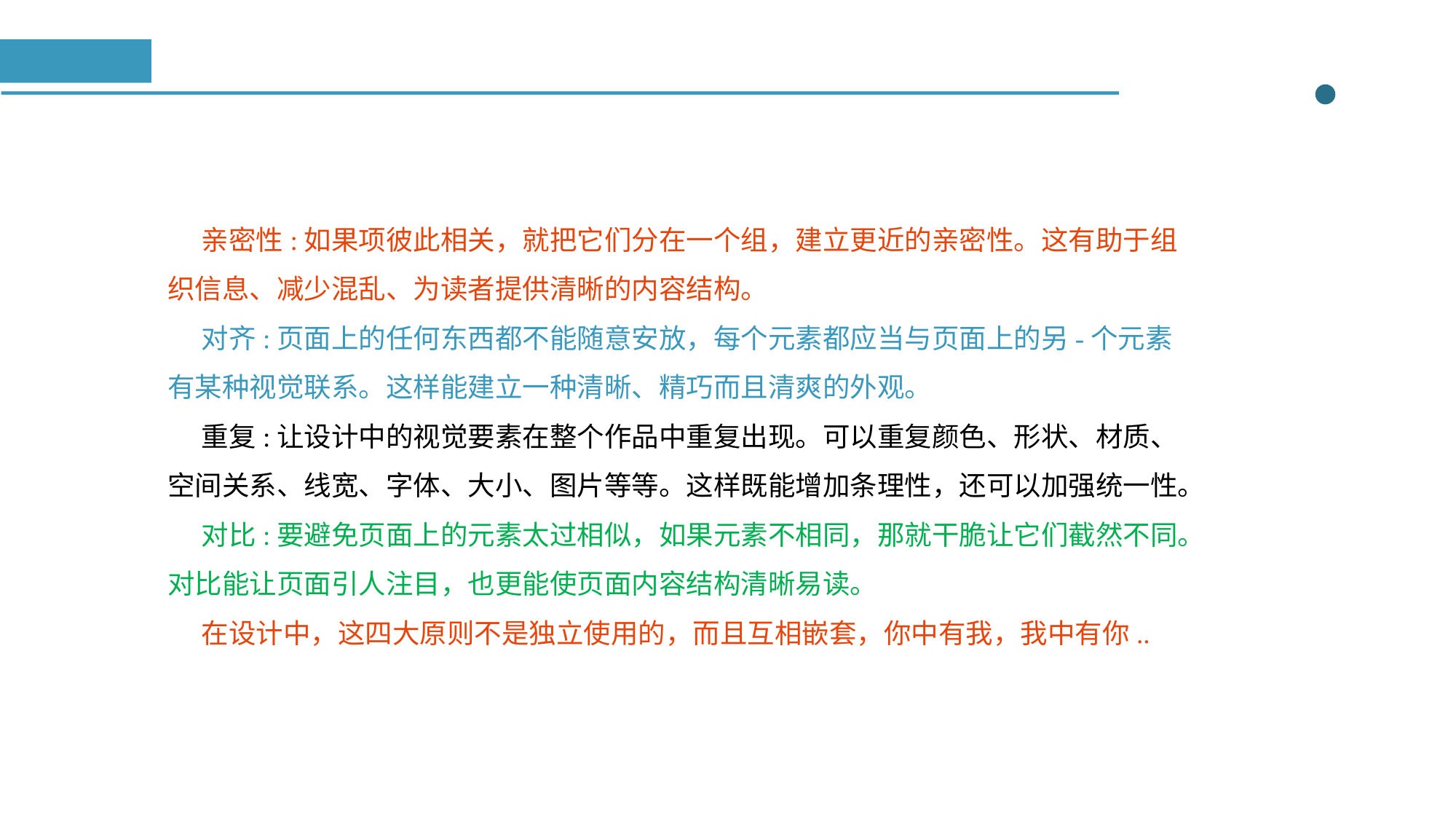

亲密性:如果项彼此相关，就把它们分在一个组，建立更近的亲密性。这有助于组织信息、减少混乱、为读者提供清晰的内容结构。
对齐:页面上的任何东西都不能随意安放，每个元素都应当与页面上的另-个元素有某种视觉联系。这样能建立一种清晰、精巧而且清爽的外观。
重复:让设计中的视觉要素在整个作品中重复出现。可以重复颜色、形状、材质、空间关系、线宽、字体、大小、图片等等。这样既能增加条理性，还可以加强统一性。
对比:要避免页面上的元素太过相似，如果元素不相同，那就干脆让它们截然不同。对比能让页面引人注目，也更能使页面内容结构清晰易读。
在设计中，这四大原则不是独立使用的，而且互相嵌套，你中有我，我中有你..